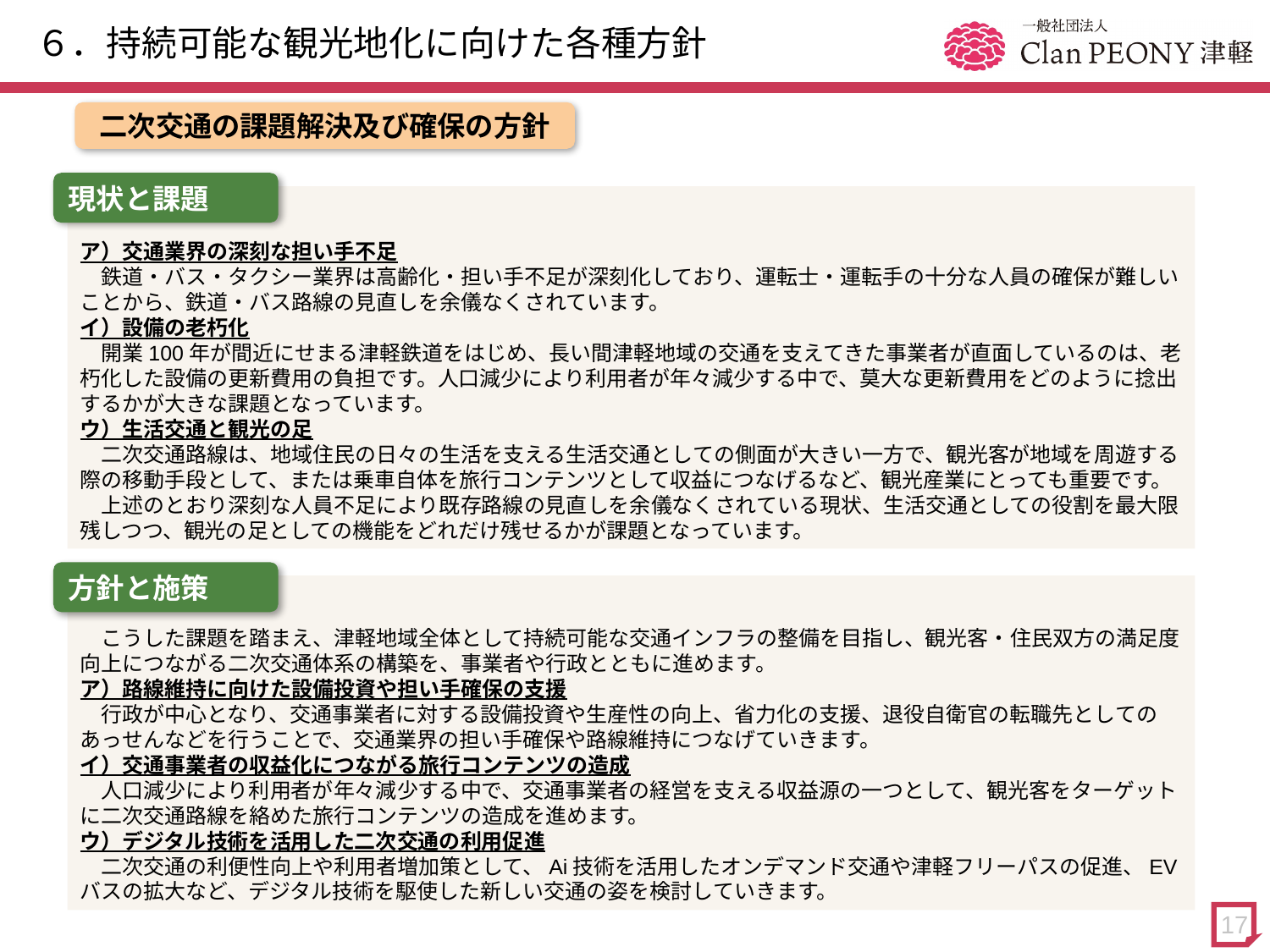

# ６．持続可能な観光地化に向けた各種方針
二次交通の課題解決及び確保の方針

現状と課題
ア）交通業界の深刻な担い手不足
　鉄道・バス・タクシー業界は高齢化・担い手不足が深刻化しており、運転士・運転手の十分な人員の確保が難しいことから、鉄道・バス路線の見直しを余儀なくされています。
イ）設備の老朽化
　開業100年が間近にせまる津軽鉄道をはじめ、長い間津軽地域の交通を支えてきた事業者が直面しているのは、老朽化した設備の更新費用の負担です。人口減少により利用者が年々減少する中で、莫大な更新費用をどのように捻出するかが大きな課題となっています。
ウ）生活交通と観光の足
　二次交通路線は、地域住民の日々の生活を支える生活交通としての側面が大きい一方で、観光客が地域を周遊する際の移動手段として、または乗車自体を旅行コンテンツとして収益につなげるなど、観光産業にとっても重要です。
　上述のとおり深刻な人員不足により既存路線の見直しを余儀なくされている現状、生活交通としての役割を最大限残しつつ、観光の足としての機能をどれだけ残せるかが課題となっています。
方針と施策
　こうした課題を踏まえ、津軽地域全体として持続可能な交通インフラの整備を目指し、観光客・住民双方の満足度向上につながる二次交通体系の構築を、事業者や行政とともに進めます。
ア）路線維持に向けた設備投資や担い手確保の支援
　行政が中心となり、交通事業者に対する設備投資や生産性の向上、省力化の支援、退役自衛官の転職先としてのあっせんなどを行うことで、交通業界の担い手確保や路線維持につなげていきます。
イ）交通事業者の収益化につながる旅行コンテンツの造成
　人口減少により利用者が年々減少する中で、交通事業者の経営を支える収益源の一つとして、観光客をターゲットに二次交通路線を絡めた旅行コンテンツの造成を進めます。
ウ）デジタル技術を活用した二次交通の利用促進
　二次交通の利便性向上や利用者増加策として、Ai技術を活用したオンデマンド交通や津軽フリーパスの促進、EVバスの拡大など、デジタル技術を駆使した新しい交通の姿を検討していきます。
17